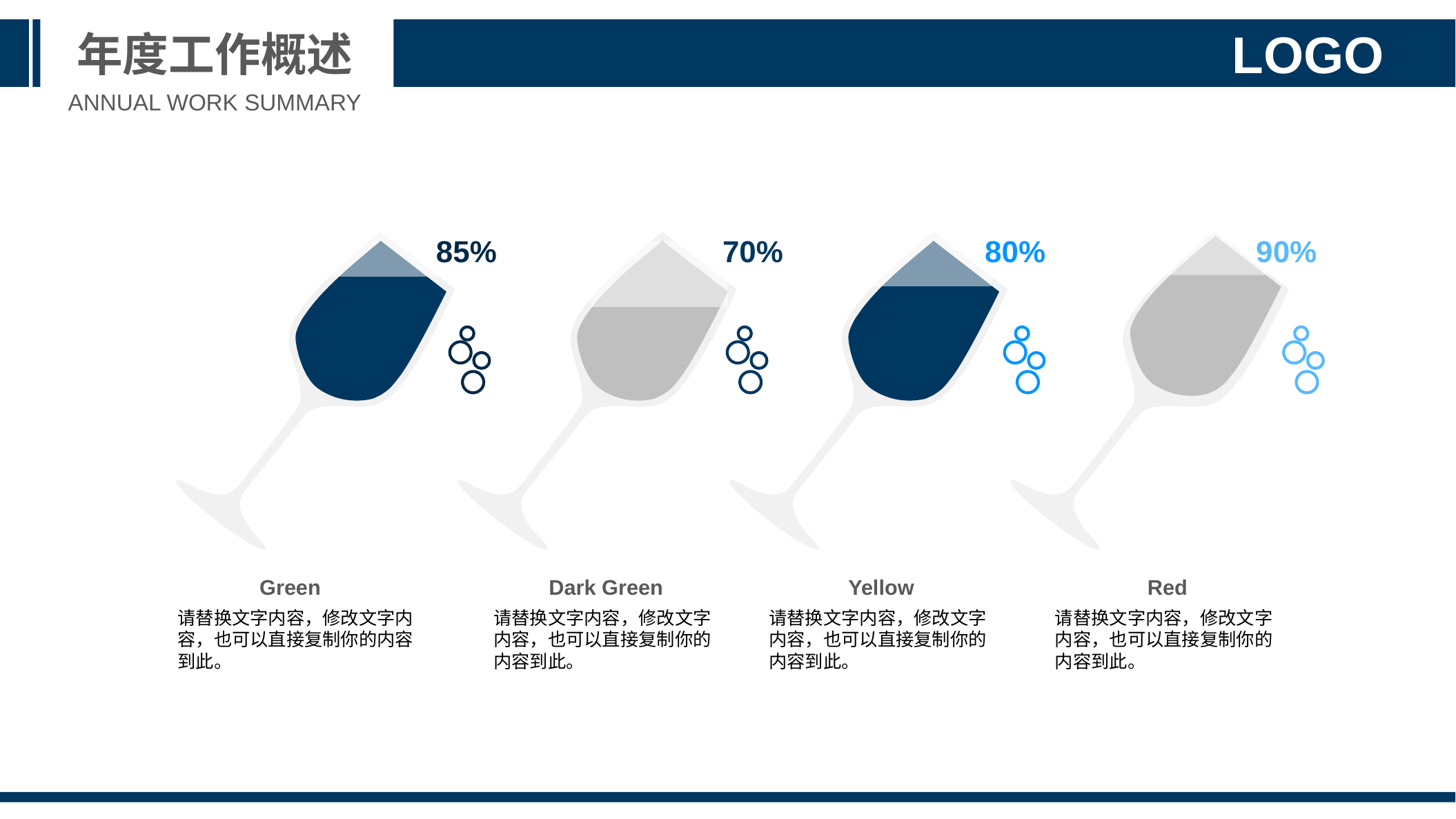

年度工作概述
LOGO
ANNUAL WORK SUMMARY

85%
70%
80%
90%

Green
请替换文字内容，修改文字内容，也可以直接复制你的内容到此。
Dark Green
请替换文字内容，修改文字内容，也可以直接复制你的内容到此。
Yellow
请替换文字内容，修改文字内容，也可以直接复制你的内容到此。
Red
请替换文字内容，修改文字内容，也可以直接复制你的内容到此。